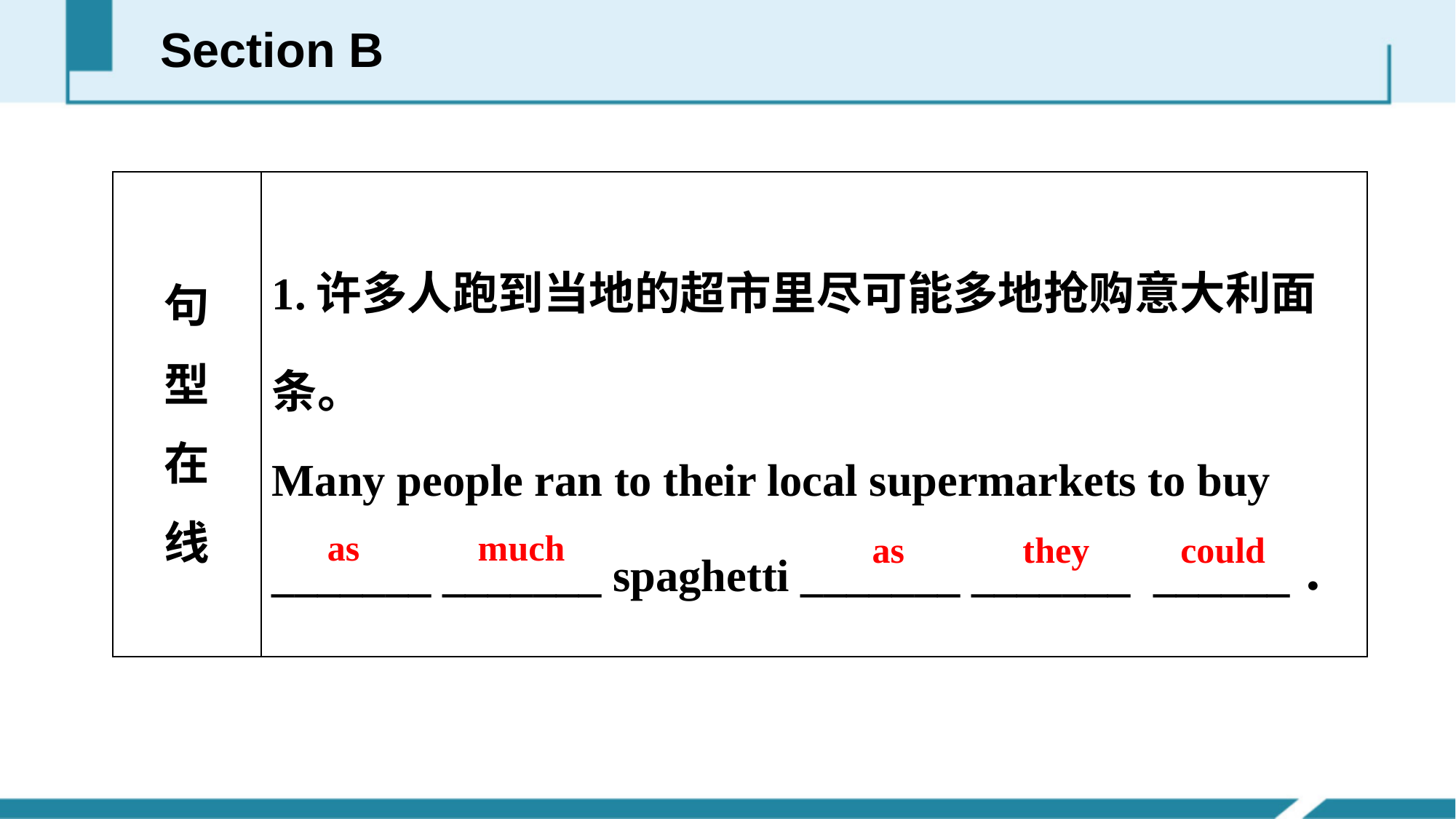

Section B
| 句 型 在 线 | 1.许多人跑到当地的超市里尽可能多地抢购意大利面条。 Many people ran to their local supermarkets to buy \_\_\_\_\_\_\_ \_\_\_\_\_\_\_ spaghetti \_\_\_\_\_\_\_ \_\_\_\_\_\_\_ \_\_\_\_\_\_． |
| --- | --- |
as             much
as             they          could